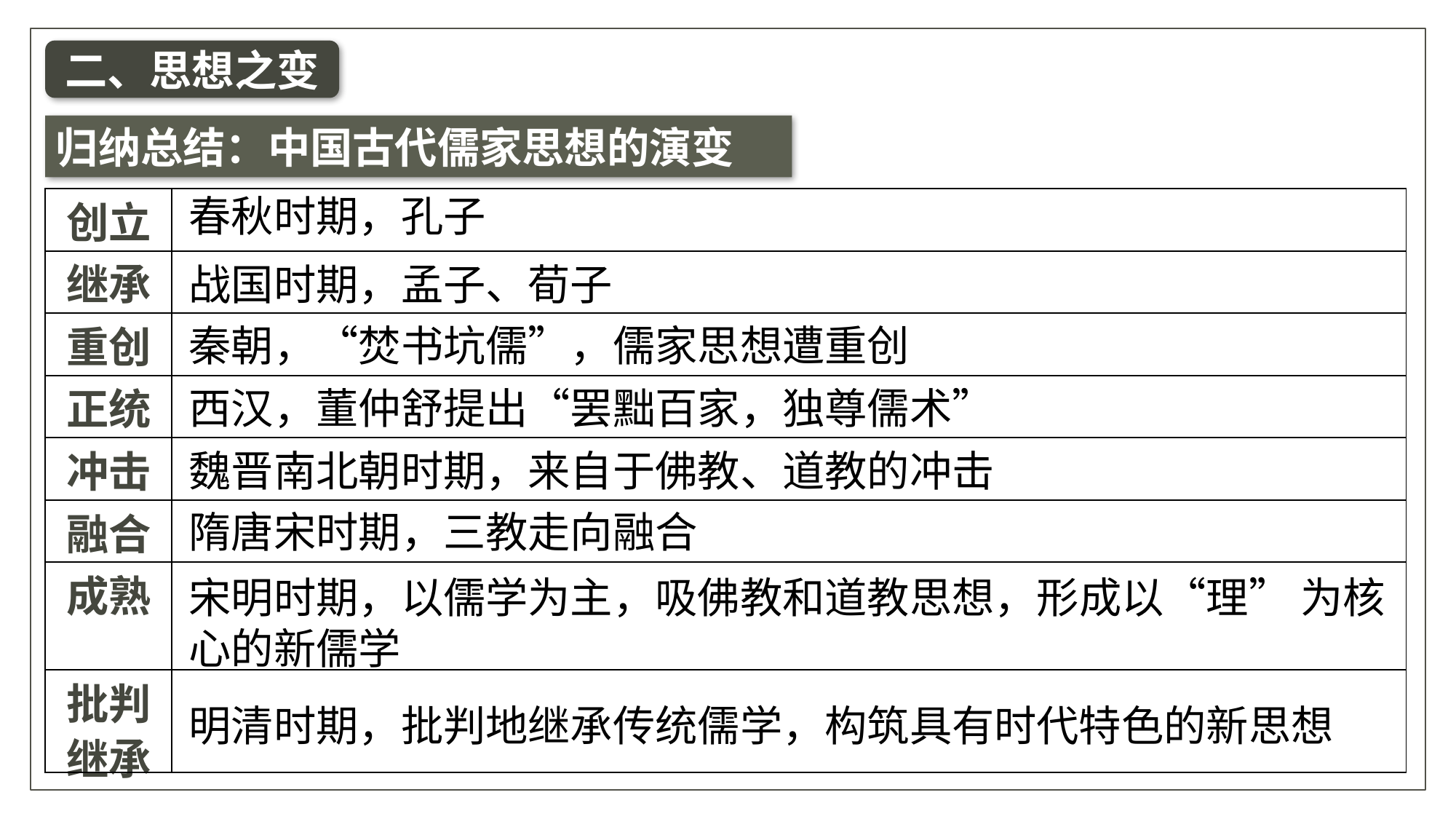

二、思想之变
归纳总结：中国古代儒家思想的演变
春秋时期，孔子
| 创立 |  |
| --- | --- |
| 继承 |  |
| 重创 |  |
| 正统 |  |
| 冲击 |  |
| 融合 |  |
| 成熟 |  |
| 批判继承 |  |
战国时期，孟子、荀子
秦朝，“焚书坑儒”，儒家思想遭重创
西汉，董仲舒提出“罢黜百家，独尊儒术”
魏晋南北朝时期，来自于佛教、道教的冲击
隋唐宋时期，三教走向融合
宋明时期，以儒学为主，吸佛教和道教思想，形成以“理” 为核心的新儒学
明清时期，批判地继承传统儒学，构筑具有时代特色的新思想